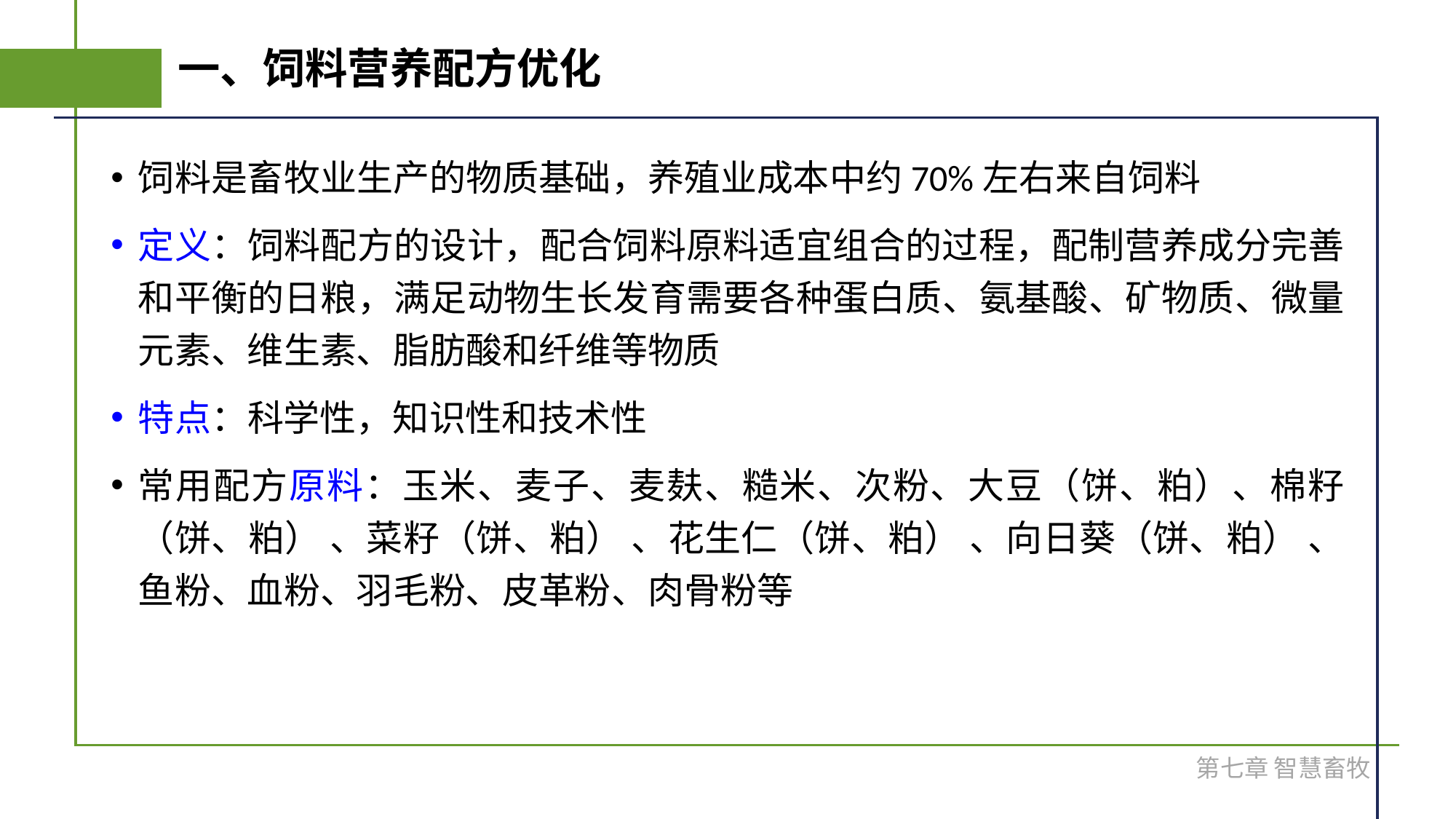

# 一、饲料营养配方优化
饲料是畜牧业生产的物质基础，养殖业成本中约70%左右来自饲料
定义：饲料配方的设计，配合饲料原料适宜组合的过程，配制营养成分完善和平衡的日粮，满足动物生长发育需要各种蛋白质、氨基酸、矿物质、微量元素、维生素、脂肪酸和纤维等物质
特点：科学性，知识性和技术性
常用配方原料：玉米、麦子、麦麸、糙米、次粉、大豆（饼、粕）、棉籽（饼、粕） 、菜籽（饼、粕） 、花生仁（饼、粕） 、向日葵（饼、粕） 、鱼粉、血粉、羽毛粉、皮革粉、肉骨粉等
第七章 智慧畜牧